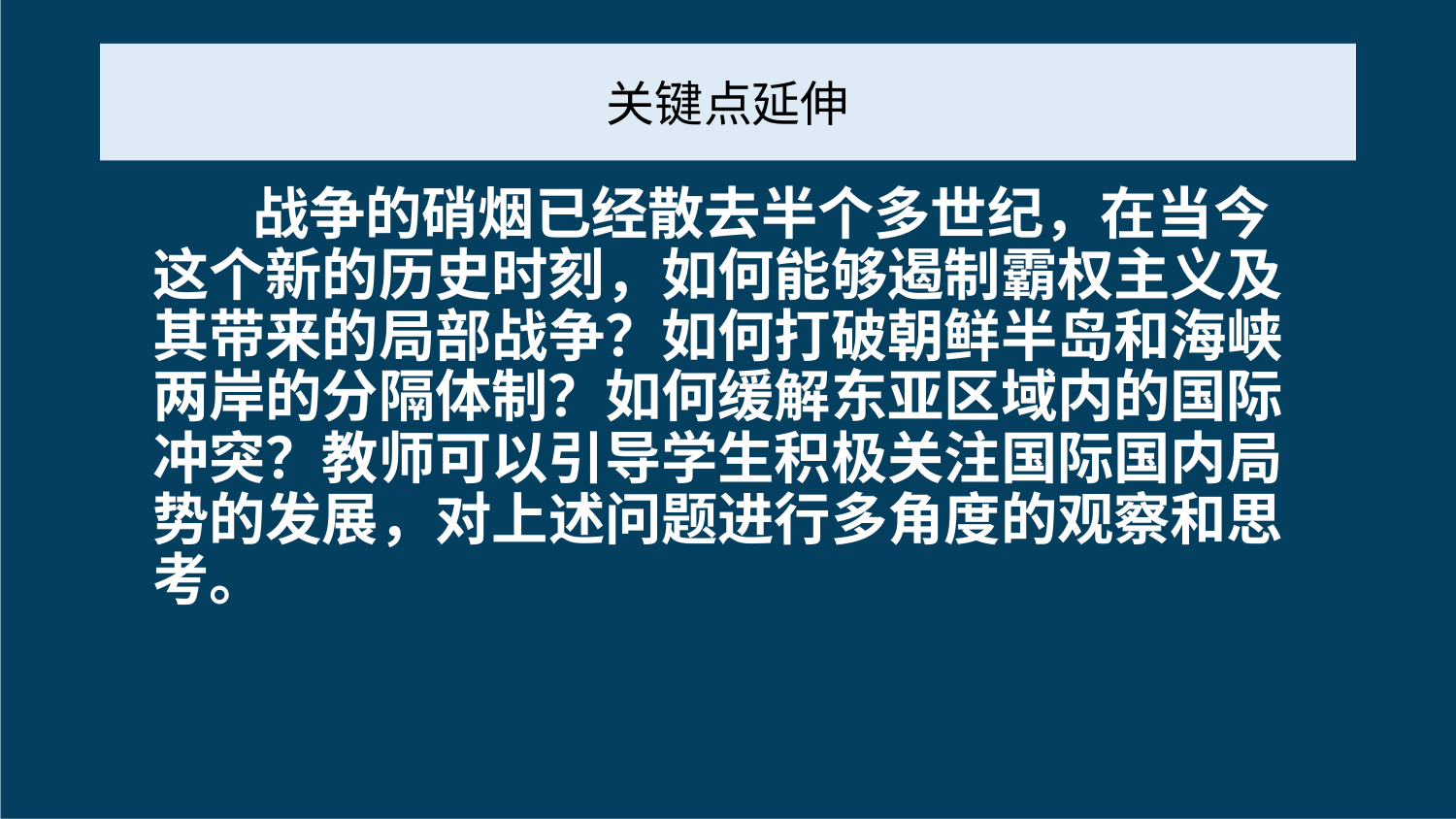

# 关键点延伸
战争的硝烟已经散去半个多世纪，在当今这个新的历史时刻，如何能够遏制霸权主义及其带来的局部战争？如何打破朝鲜半岛和海峡两岸的分隔体制？如何缓解东亚区域内的国际冲突？教师可以引导学生积极关注国际国内局势的发展，对上述问题进行多角度的观察和思考。